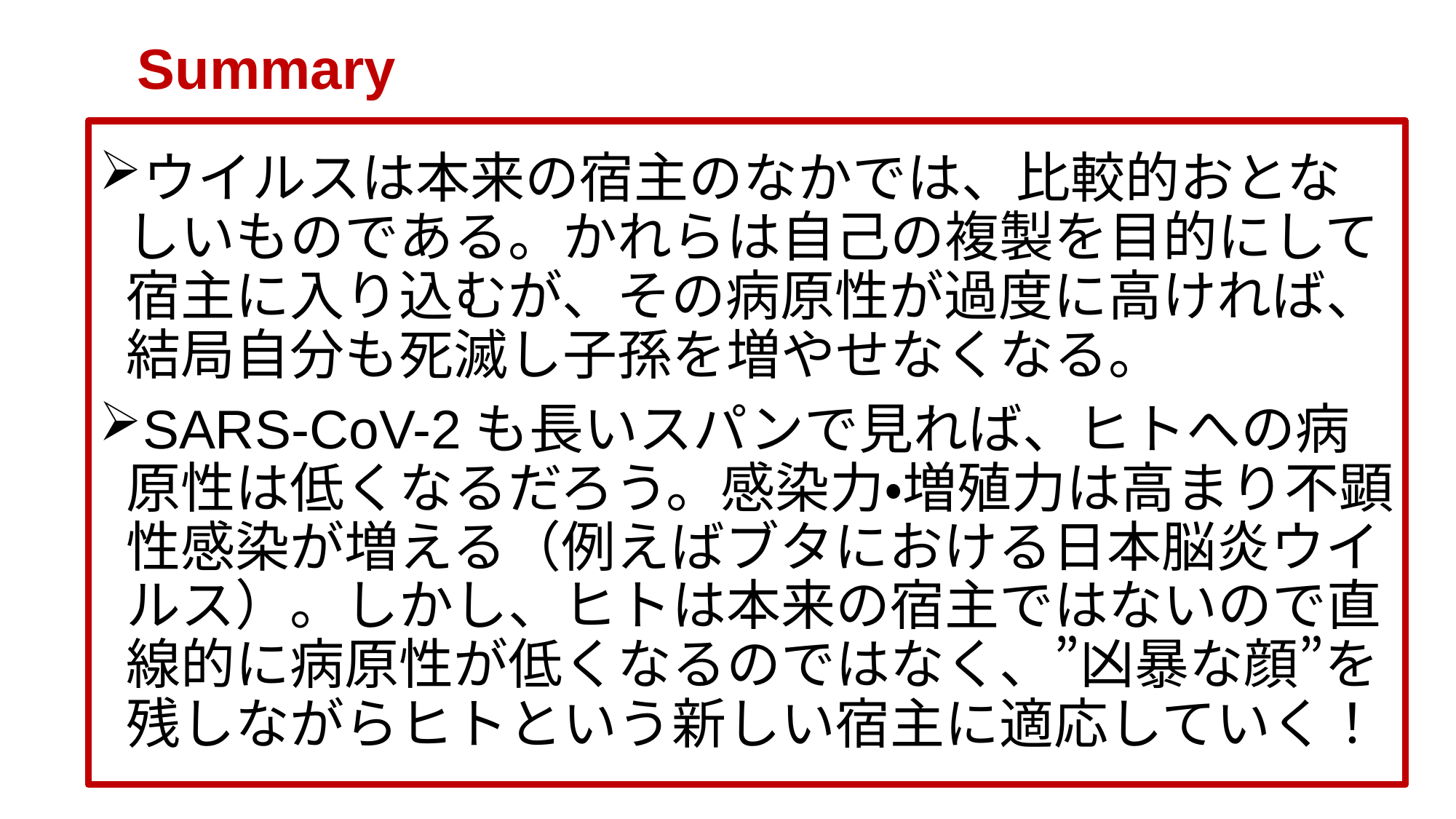

# Summary
ウイルスは本来の宿主のなかでは、比較的おとなしいものである。かれらは自己の複製を目的にして宿主に入り込むが、その病原性が過度に高ければ、結局自分も死滅し子孫を増やせなくなる。
SARS-CoV-2も長いスパンで見れば、ヒトへの病原性は低くなるだろう。感染力・増殖力は高まり不顕性感染が増える（例えばブタにおける日本脳炎ウイルス）。しかし、ヒトは本来の宿主ではないので直線的に病原性が低くなるのではなく、”凶暴な顔”を残しながらヒトという新しい宿主に適応していく！